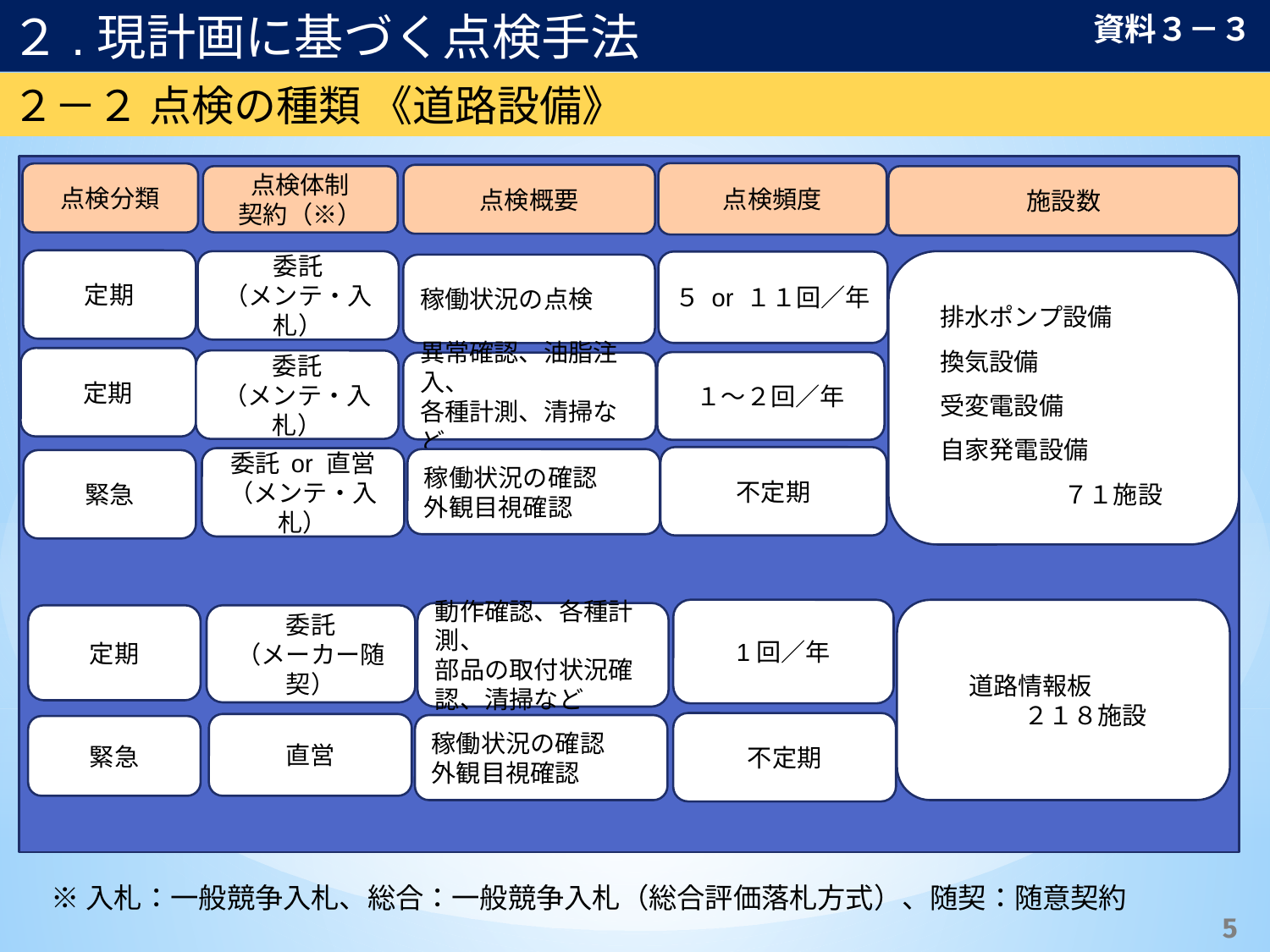

２.現計画に基づく点検手法
資料３－３
２－２ 点検の種類 《道路設備》

点検頻度
点検分類
点検概要
点検体制
契約（※）
施設数
定期
委託
（メンテ・入札）
　排水ポンプ設備
　換気設備
　受変電設備
　自家発電設備
　　　　　　７１施設
５ or １１回／年
稼働状況の点検
定期
委託
（メンテ・入札）
１～２回／年
異常確認、油脂注入、
各種計測、清掃など
不定期
委託 or 直営
（メンテ・入札）
稼働状況の確認
外観目視確認
緊急
1回／年

　　道路情報板
　　　 　２１８施設

動作確認、各種計測、
部品の取付状況確認、清掃など
定期
委託
（メーカー随契）
不定期
直営
稼働状況の確認
外観目視確認
緊急
※入札：一般競争入札、総合：一般競争入札（総合評価落札方式）、随契：随意契約
5